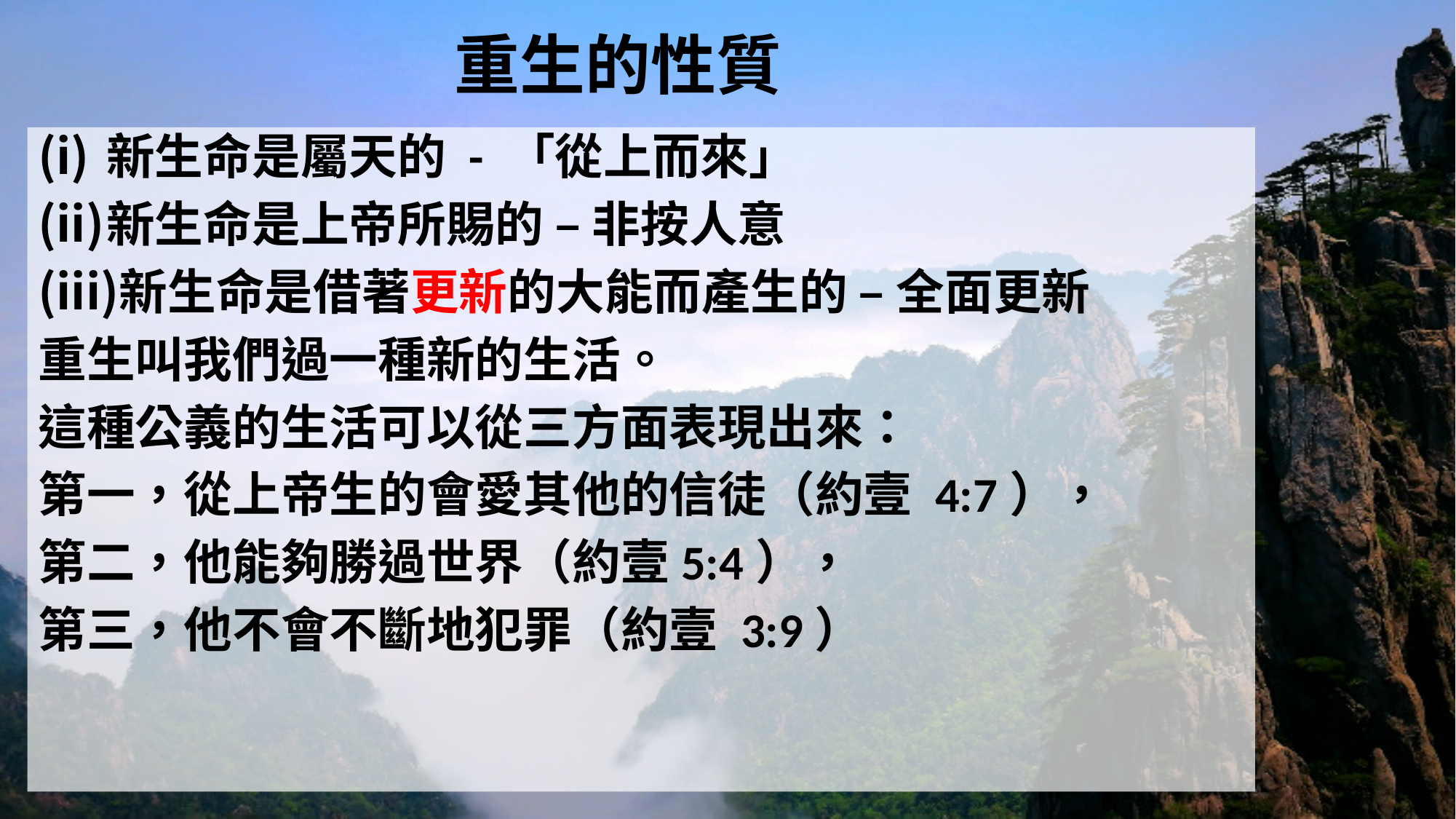

# 重生的性質
新生命是屬天的 - 「從上而來」
新生命是上帝所賜的 – 非按人意
新生命是借著更新的大能而產生的 – 全面更新
重生叫我們過一種新的生活。
這種公義的生活可以從三方面表現出來：
第一，從上帝生的會愛其他的信徒（約壹 4:7），
第二，他能夠勝過世界（約壹5:4），
第三，他不會不斷地犯罪（約壹 3:9）